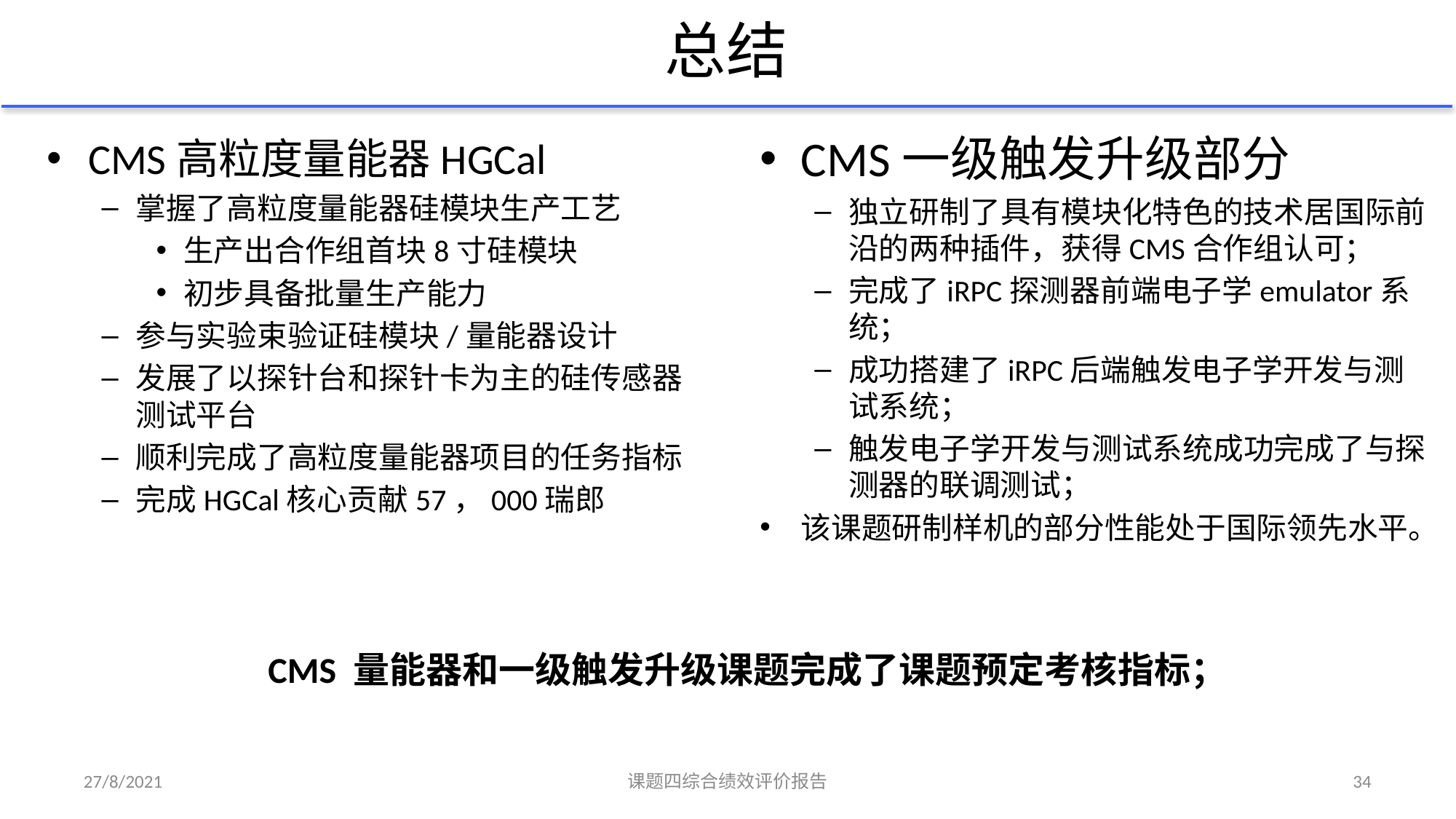

# 总结
CMS一级触发升级部分
独立研制了具有模块化特色的技术居国际前沿的两种插件，获得CMS合作组认可；
完成了iRPC探测器前端电子学emulator系统；
成功搭建了iRPC后端触发电子学开发与测试系统；
触发电子学开发与测试系统成功完成了与探测器的联调测试；
该课题研制样机的部分性能处于国际领先水平。

CMS高粒度量能器HGCal
掌握了高粒度量能器硅模块生产工艺
生产出合作组首块8寸硅模块
初步具备批量生产能力
参与实验束验证硅模块/量能器设计
发展了以探针台和探针卡为主的硅传感器测试平台
顺利完成了高粒度量能器项目的任务指标
完成HGCal核心贡献57，000瑞郎

CMS 量能器和一级触发升级课题完成了课题预定考核指标；
27/8/2021
课题四综合绩效评价报告
34